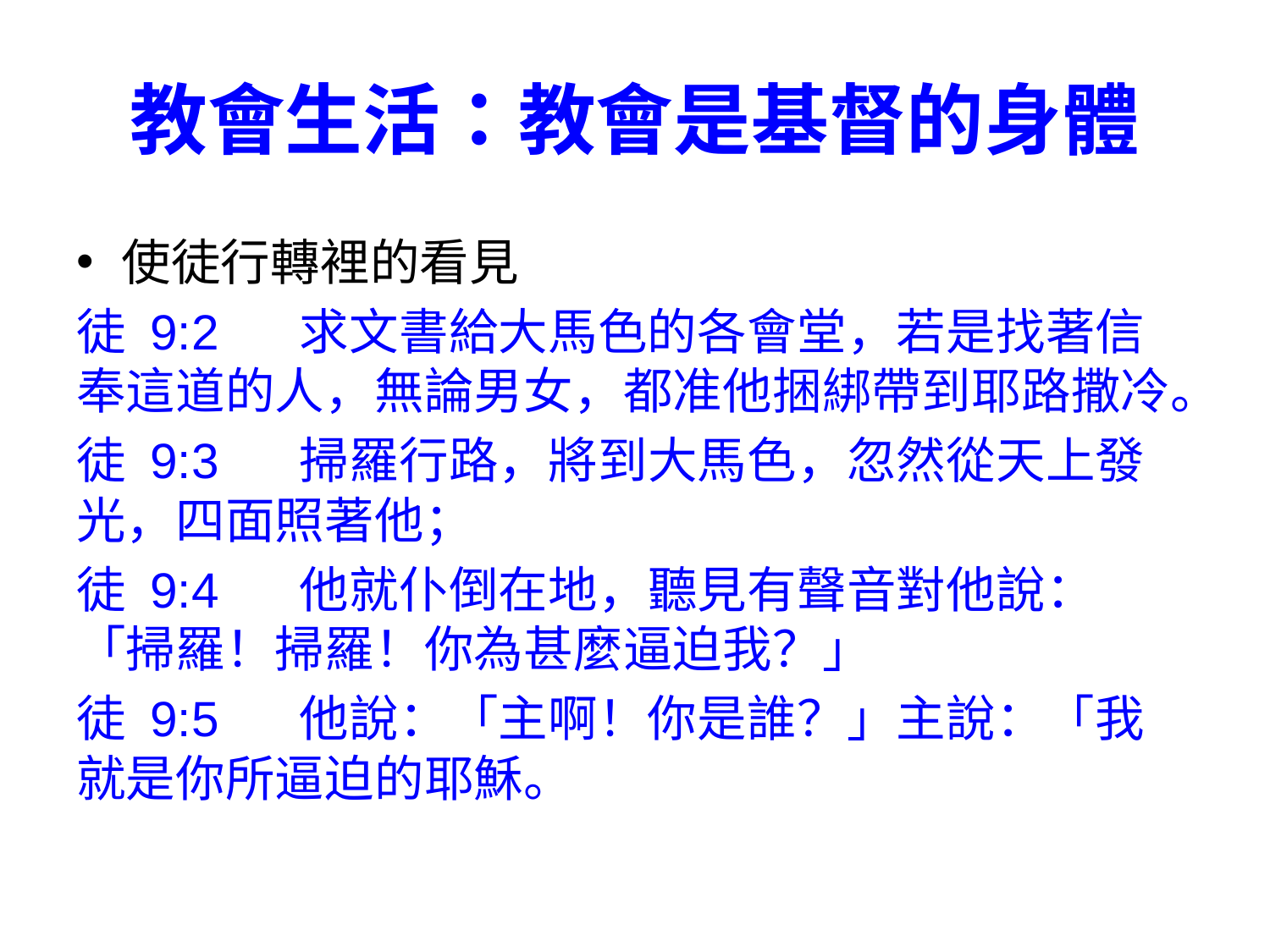

# 教會生活：教會是基督的身體
使徒行轉裡的看見
徒 9:2	求文書給大馬色的各會堂，若是找著信奉這道的人，無論男女，都准他捆綁帶到耶路撒冷。
徒 9:3	掃羅行路，將到大馬色，忽然從天上發光，四面照著他；
徒 9:4	他就仆倒在地，聽見有聲音對他說：「掃羅！掃羅！你為甚麼逼迫我？」
徒 9:5	他說：「主啊！你是誰？」主說：「我就是你所逼迫的耶穌。